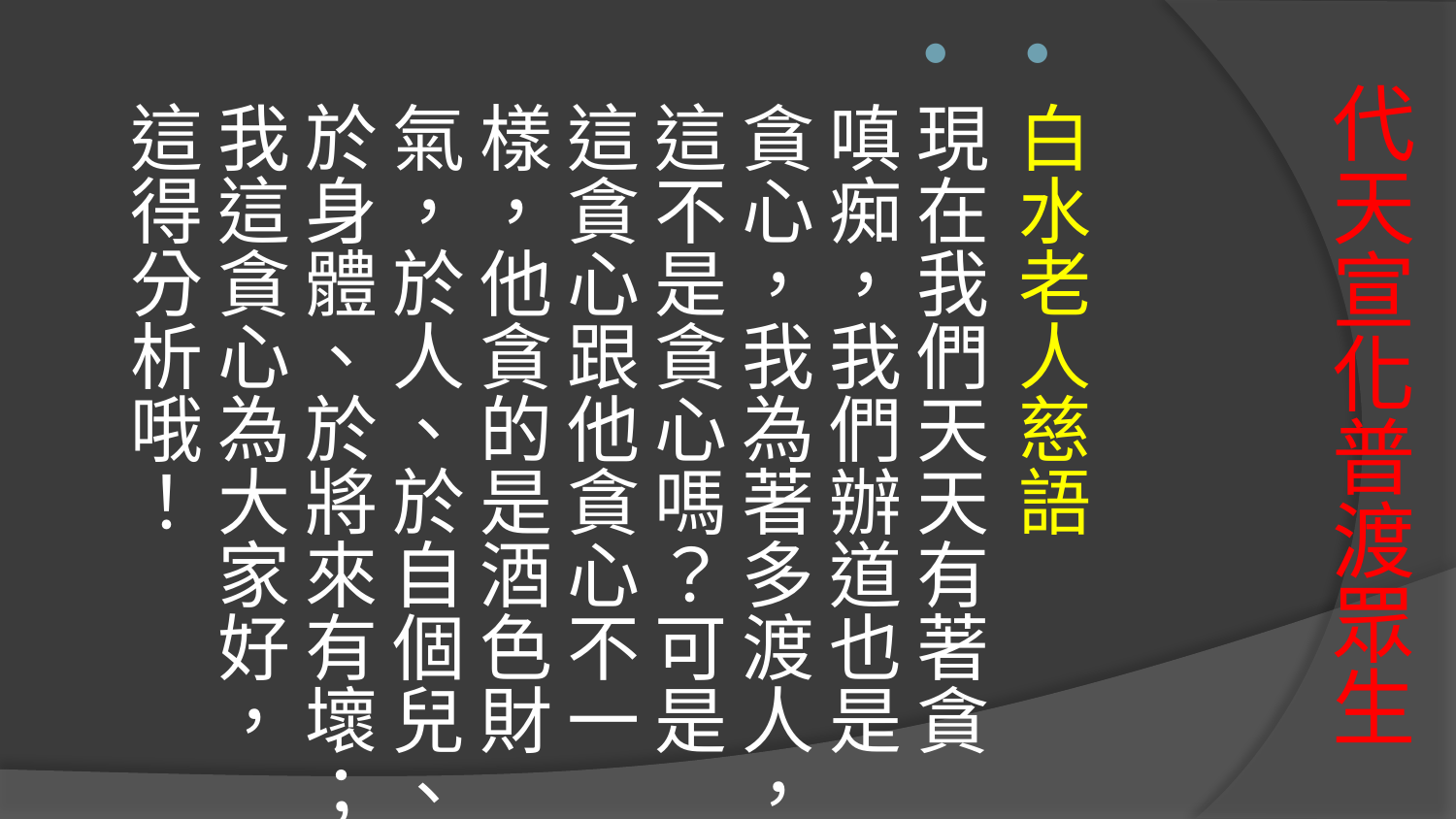

白水老人慈語
現在我們天天有著貪嗔痴，我們辦道也是貪心，我為著多渡人，這不是貪心嗎？可是這貪心跟他貪心不一樣，他貪的是酒色財氣，於人、於自個兒、於身體、於將來有壞；我這貪心為大家好，這得分析哦！

# 代天宣化普渡眾生